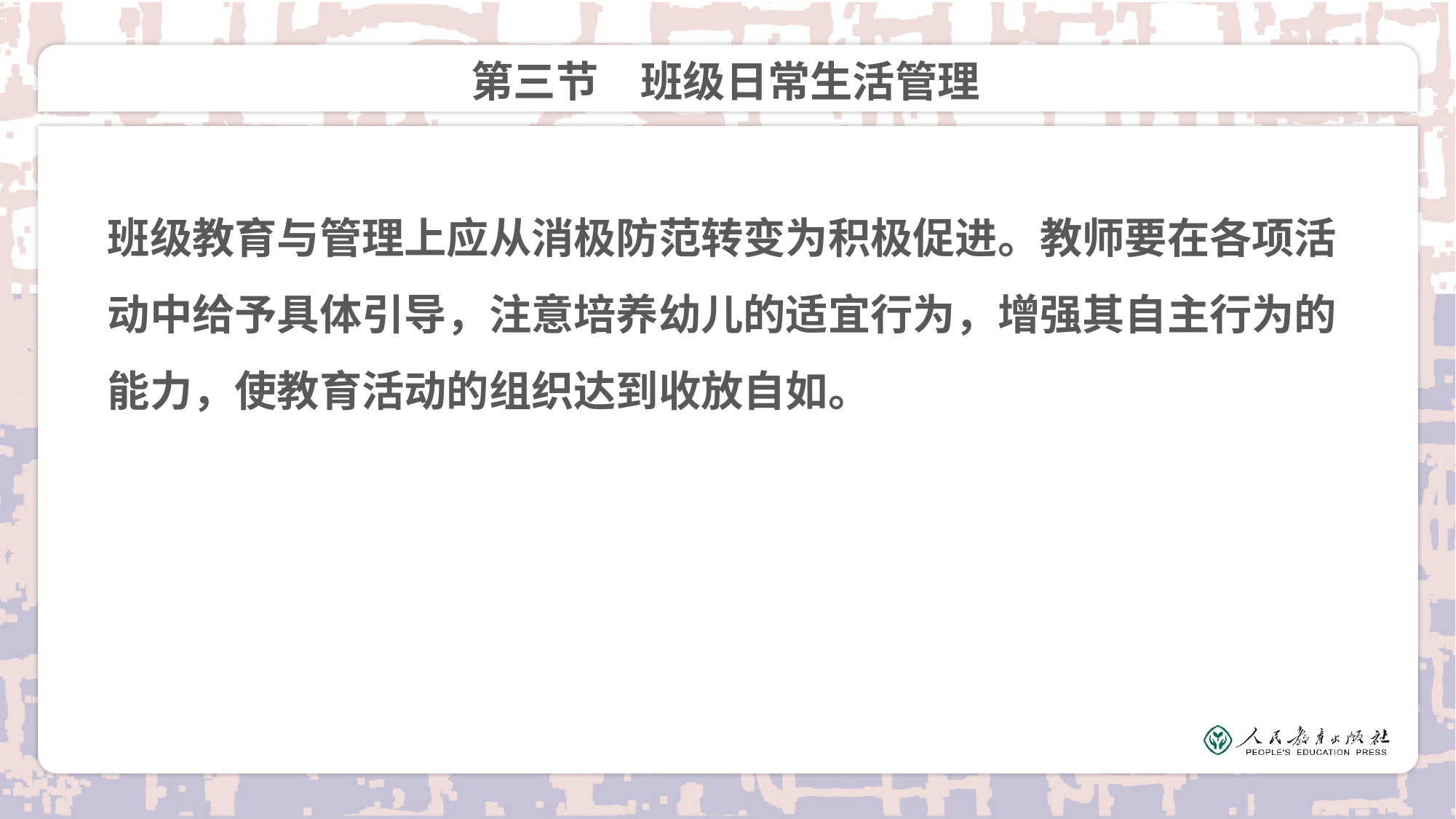

# 第三节　班级日常生活管理
班级教育与管理上应从消极防范转变为积极促进。教师要在各项活动中给予具体引导，注意培养幼儿的适宜行为，增强其自主行为的能力，使教育活动的组织达到收放自如。